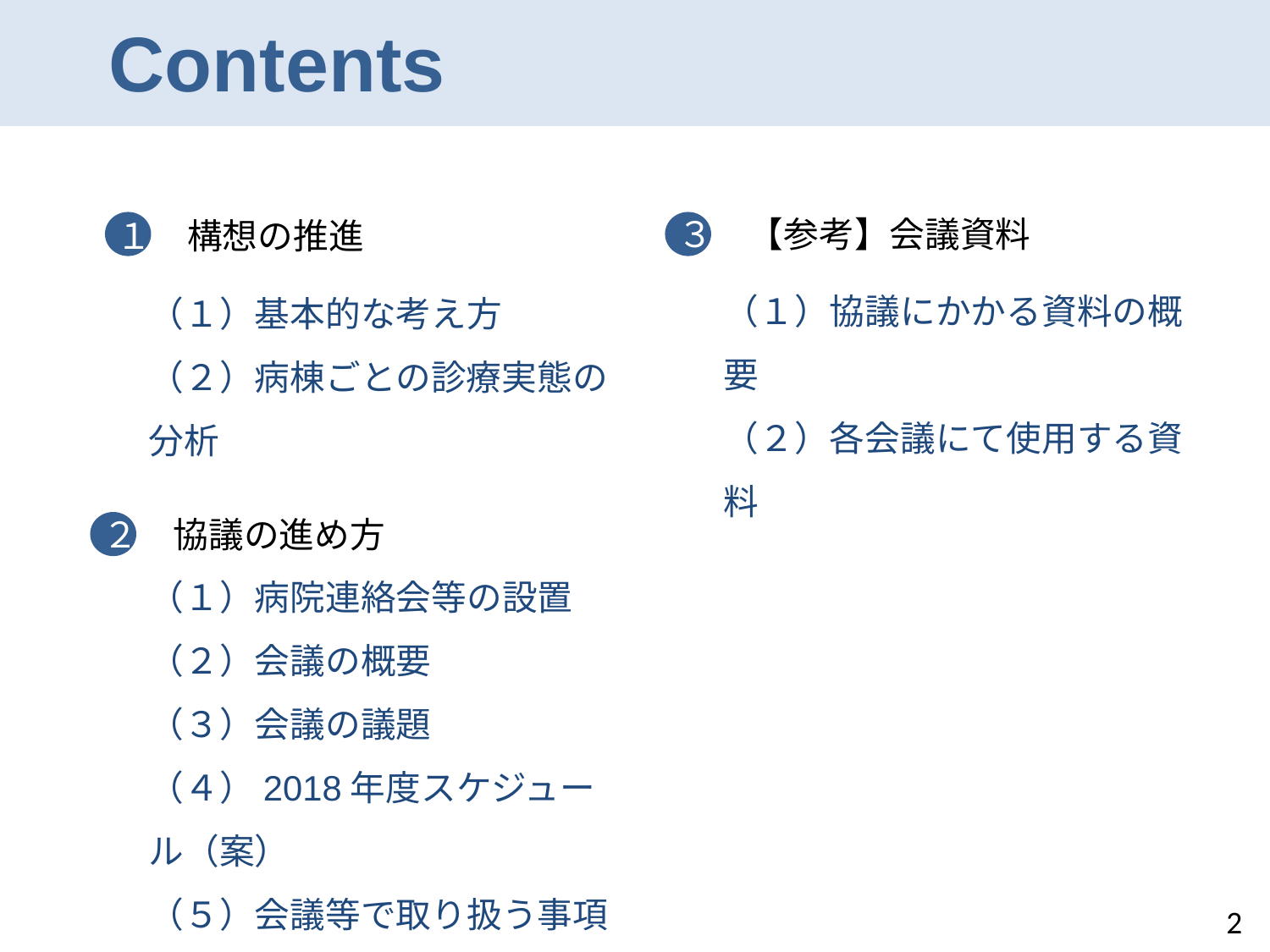

Contents
３　【参考】会議資料
１　構想の推進

（１）協議にかかる資料の概要
（２）各会議にて使用する資料
（１）基本的な考え方
（２）病棟ごとの診療実態の分析
２　協議の進め方

（１）病院連絡会等の設置
（２）会議の概要
（３）会議の議題
（４）2018年度スケジュール（案）
（５）会議等で取り扱う事項
2